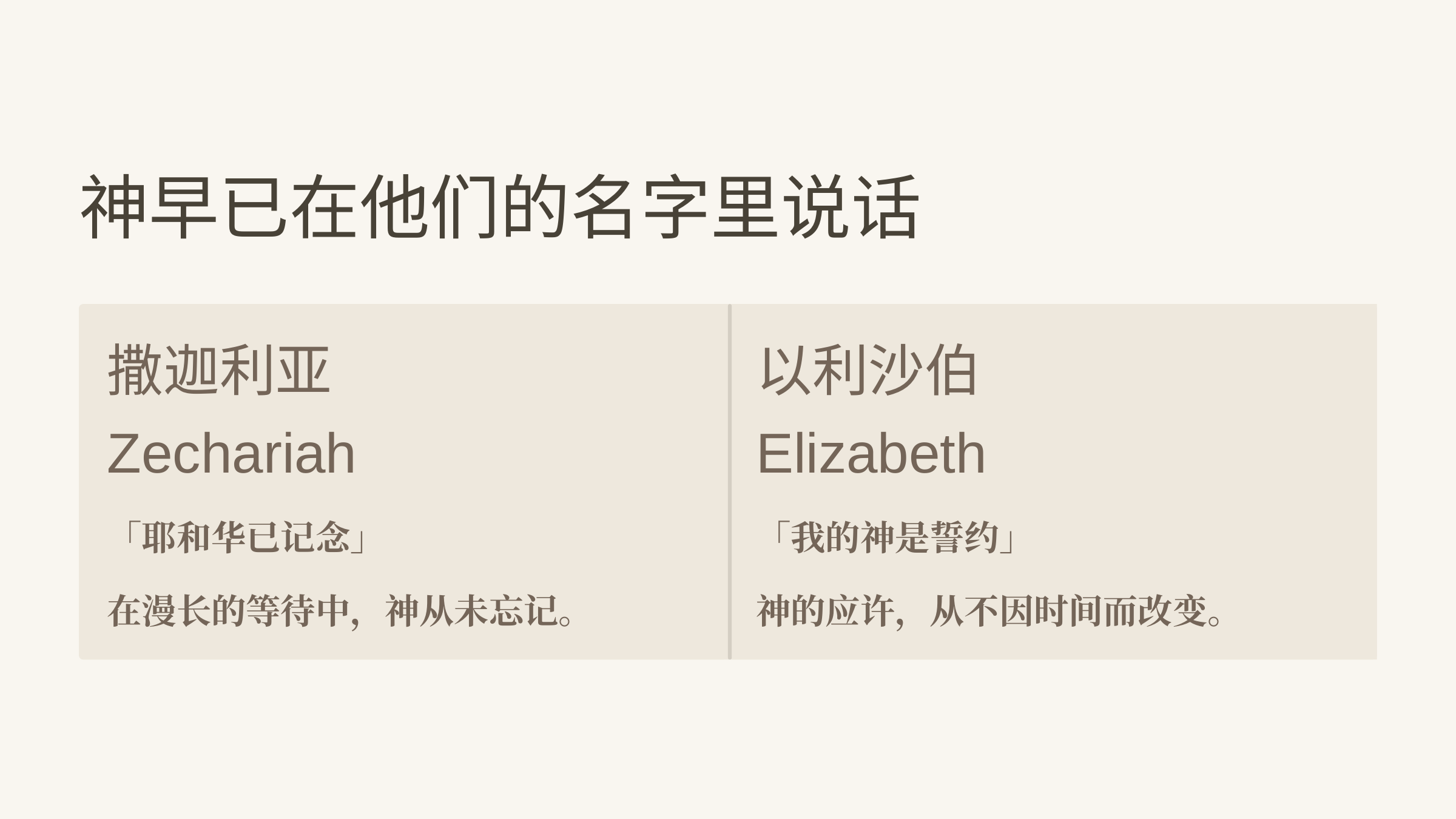

神早已在他们的名字里说话

撒迦利亚
以利沙伯
Zechariah
Elizabeth
「耶和华已记念」
「我的神是誓约」
在漫长的等待中，神从未忘记。
神的应许，从不因时间而改变。